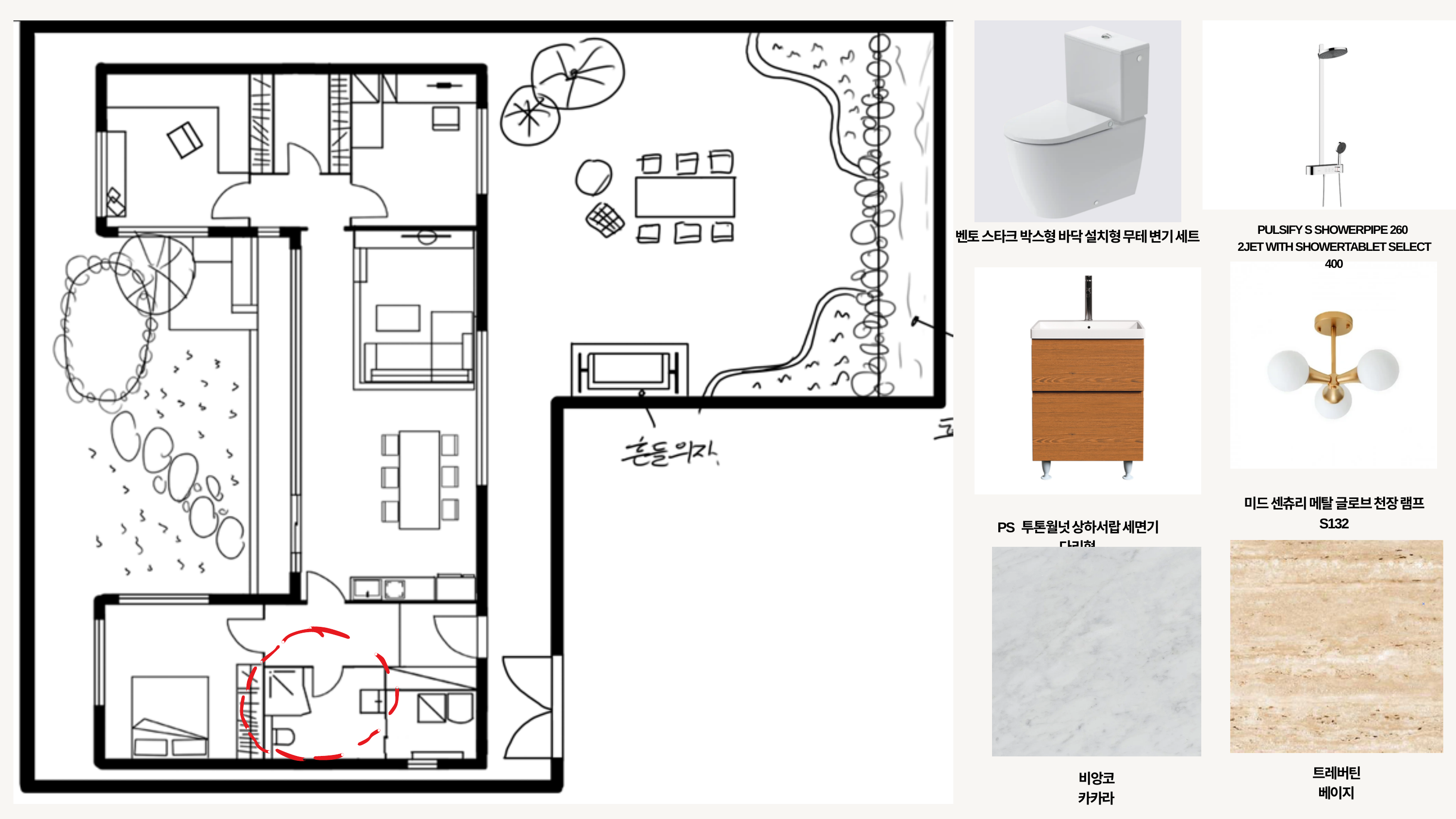

PULSIFY S SHOWERPIPE 260
2JET WITH SHOWERTABLET SELECT 400
벤토 스타크 박스형 바닥 설치형 무테 변기 세트

미드 센츄리 메탈 글로브 천장 램프 S132

PS 투톤월넛 상하서랍 세면기 다리형

트레버틴 베이지
비앙코 카카라